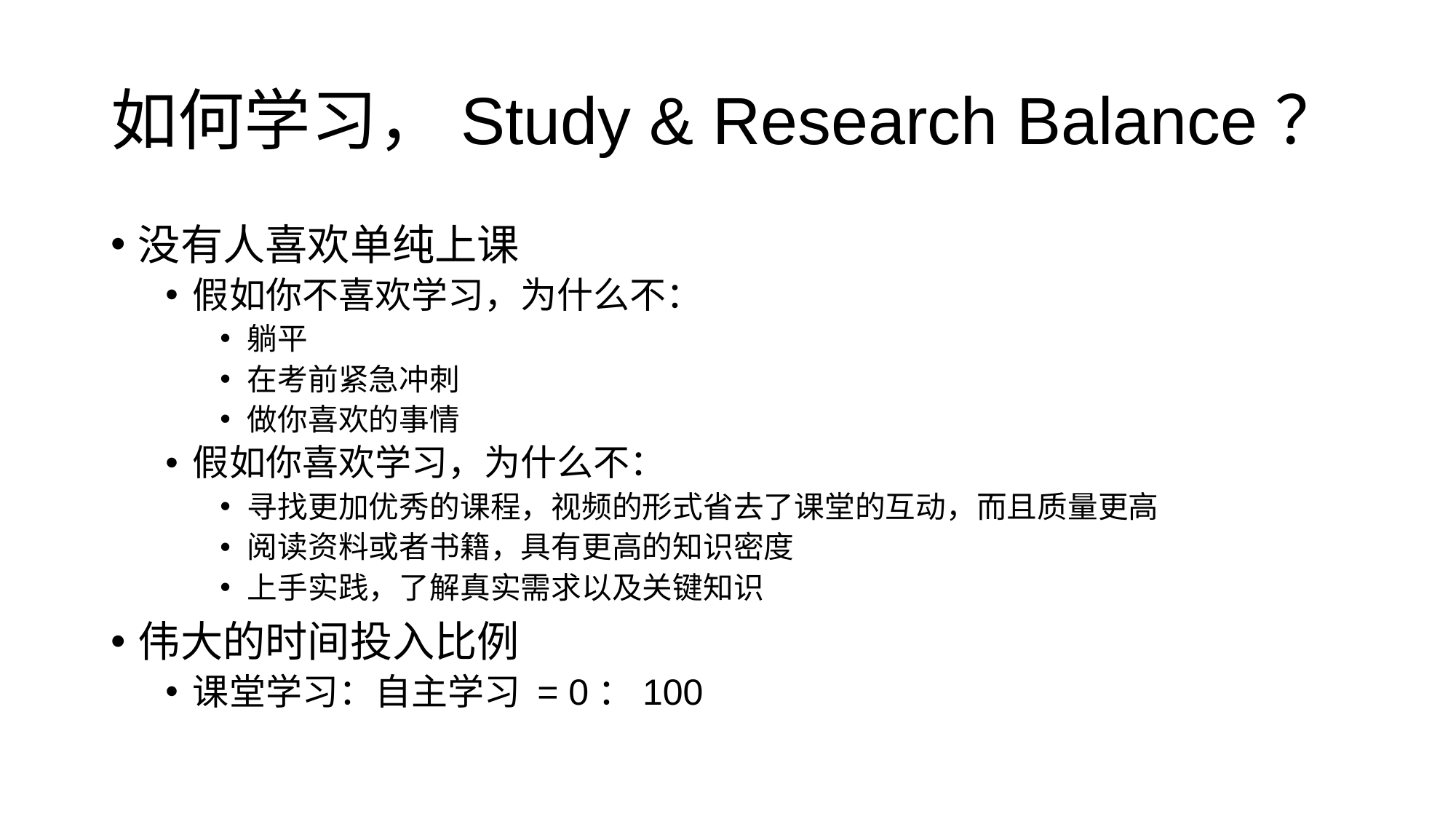

# 如何学习，Study & Research Balance？
没有人喜欢单纯上课
假如你不喜欢学习，为什么不：
躺平
在考前紧急冲刺
做你喜欢的事情
假如你喜欢学习，为什么不：
寻找更加优秀的课程，视频的形式省去了课堂的互动，而且质量更高
阅读资料或者书籍，具有更高的知识密度
上手实践，了解真实需求以及关键知识
伟大的时间投入比例
课堂学习：自主学习 = 0：100